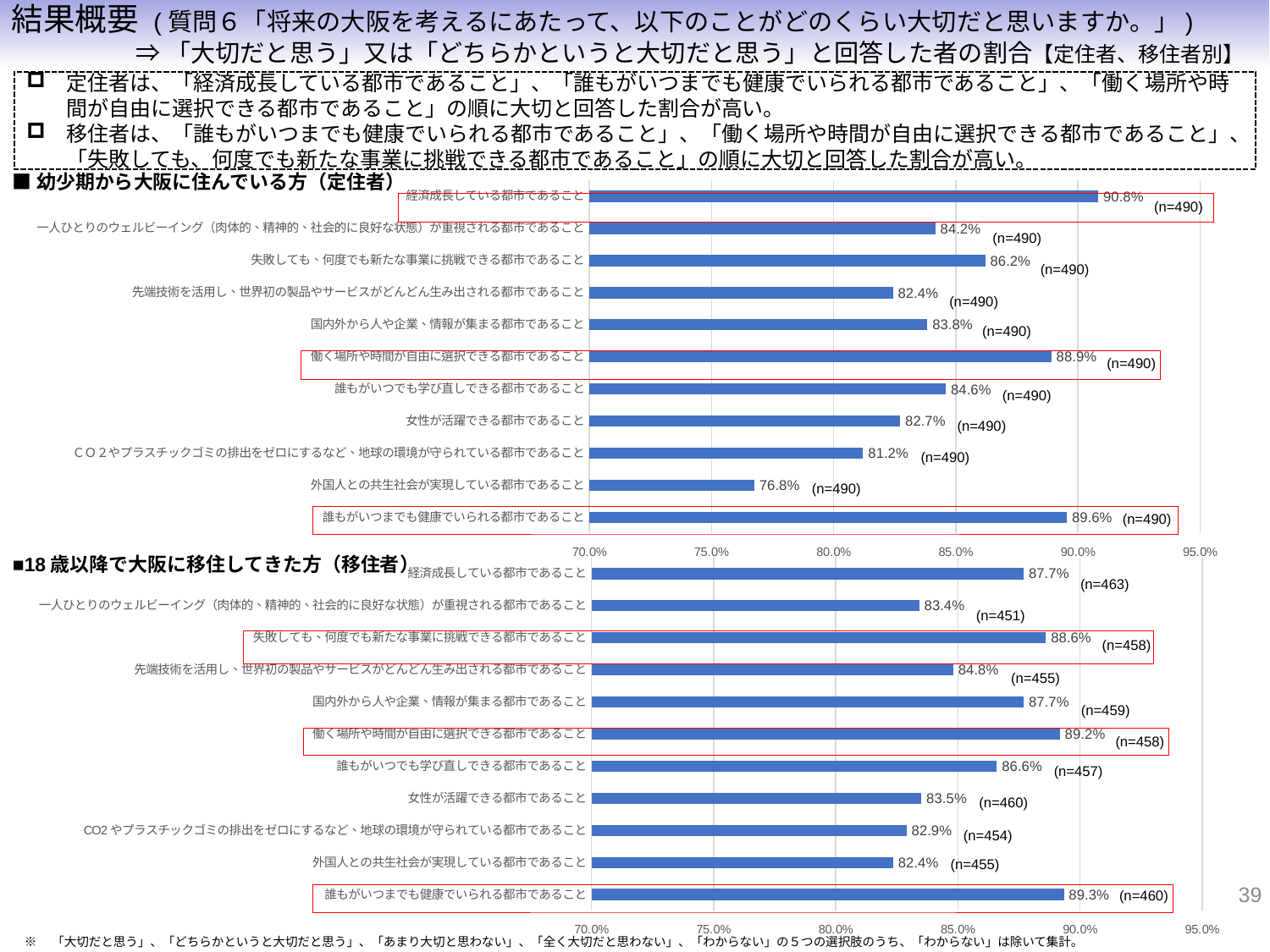

結果概要 (質問６「将来の大阪を考えるにあたって、以下のことがどのくらい大切だと思いますか。」)
　　　　　⇒ 「大切だと思う」又は「どちらかというと大切だと思う」と回答した者の割合【定住者、移住者別】
定住者は、「経済成長している都市であること」、「誰もがいつまでも健康でいられる都市であること」、「働く場所や時間が自由に選択できる都市であること」の順に大切と回答した割合が高い。
移住者は、「誰もがいつまでも健康でいられる都市であること」、「働く場所や時間が自由に選択できる都市であること」、「失敗しても、何度でも新たな事業に挑戦できる都市であること」の順に大切と回答した割合が高い。
■幼少期から大阪に住んでいる方（定住者）

### Chart

| Category | D列/G列 |
|---|---|
| 経済成長している都市であること | 0.908315565031983 |
| 一人ひとりのウェルビーイング（肉体的、精神的、社会的に良好な状態）が重視される都市であること | 0.841648590021692 |
| 失敗しても、何度でも新たな事業に挑戦できる都市であること | 0.8620689655172413 |
| 先端技術を活用し、世界初の製品やサービスがどんどん生み出される都市であること | 0.824295010845987 |
| 国内外から人や企業、情報が集まる都市であること | 0.8383620689655172 |
| 働く場所や時間が自由に選択できる都市であること | 0.8891257995735607 |
| 誰もがいつでも学び直しできる都市であること | 0.8459869848156182 |
| 女性が活躍できる都市であること | 0.8272921108742004 |
| ＣＯ２やプラスチックゴミの排出をゼロにするなど、地球の環境が守られている都市であること | 0.8120950323974082 |
| 外国人との共生社会が実現している都市であること | 0.7675438596491229 |
| 誰もがいつまでも健康でいられる都市であること | 0.8955223880597015 |
(n=490)

(n=490)
(n=490)
(n=490)
(n=490)
(n=490)

(n=490)
(n=490)
(n=490)
(n=490)
(n=490)

■18歳以降で大阪に移住してきた方（移住者）

### Chart

| Category | D列/G列 |
|---|---|
| 経済成長している都市であること | 0.8769230769230769 |
| 一人ひとりのウェルビーイング（肉体的、精神的、社会的に良好な状態）が重視される都市であること | 0.8341968911917098 |
| 失敗しても、何度でも新たな事業に挑戦できる都市であること | 0.8860103626943006 |
| 先端技術を活用し、世界初の製品やサービスがどんどん生み出される都市であること | 0.8481675392670157 |
| 国内外から人や企業、情報が集まる都市であること | 0.8769230769230769 |
| 働く場所や時間が自由に選択できる都市であること | 0.8917525773195877 |
| 誰もがいつでも学び直しできる都市であること | 0.865979381443299 |
| 女性が活躍できる都市であること | 0.8350515463917526 |
| CO2やプラスチックゴミの排出をゼロにするなど、地球の環境が守られている都市であること | 0.8290155440414507 |
| 外国人との共生社会が実現している都市であること | 0.8235294117647058 |
| 誰もがいつまでも健康でいられる都市であること | 0.8934010152284264 |
(n=463)
(n=451)
(n=458)

(n=455)
(n=459)
(n=458)

(n=457)
(n=460)
(n=454)
(n=455)
39
(n=460)

※　「大切だと思う」、「どちらかというと大切だと思う」、「あまり大切と思わない」、「全く大切だと思わない」、「わからない」の５つの選択肢のうち、「わからない」は除いて集計。